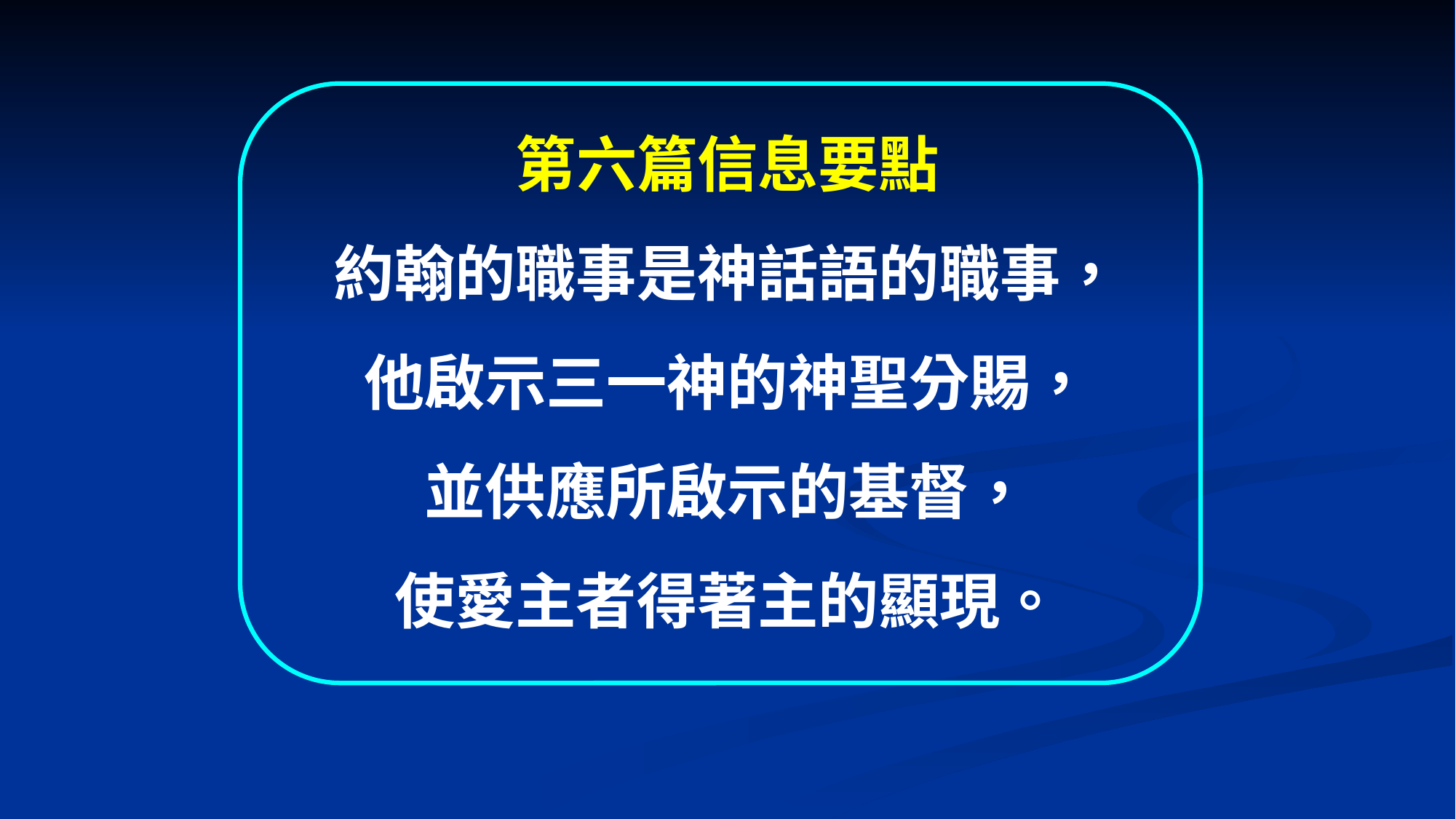

第六篇信息要點
約翰的職事是神話語的職事，
他啟示三一神的神聖分賜，
並供應所啟示的基督，
使愛主者得著主的顯現。